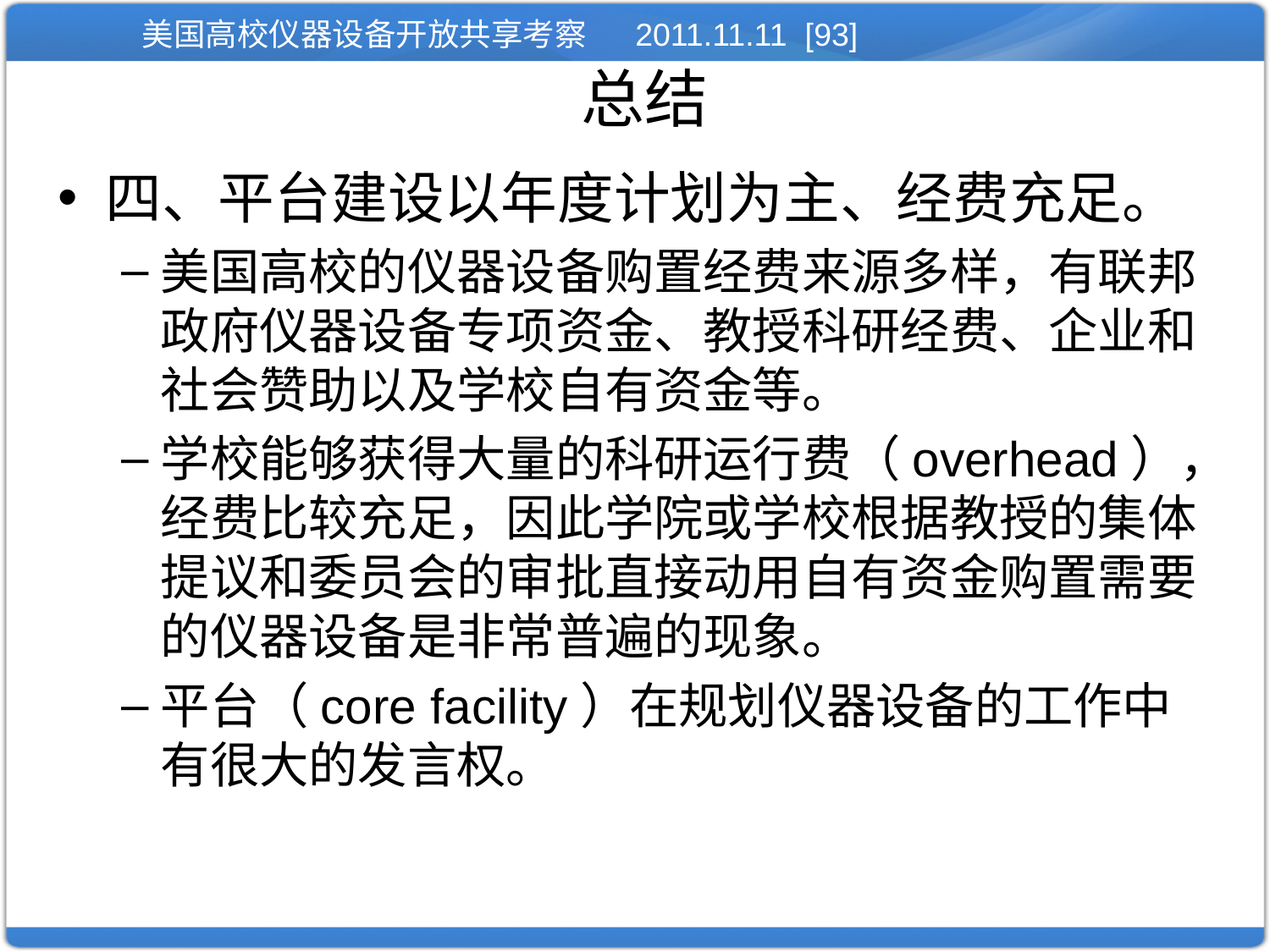

# 总结
四、平台建设以年度计划为主、经费充足。
美国高校的仪器设备购置经费来源多样，有联邦政府仪器设备专项资金、教授科研经费、企业和社会赞助以及学校自有资金等。
学校能够获得大量的科研运行费（overhead），经费比较充足，因此学院或学校根据教授的集体提议和委员会的审批直接动用自有资金购置需要的仪器设备是非常普遍的现象。
平台（core facility）在规划仪器设备的工作中有很大的发言权。